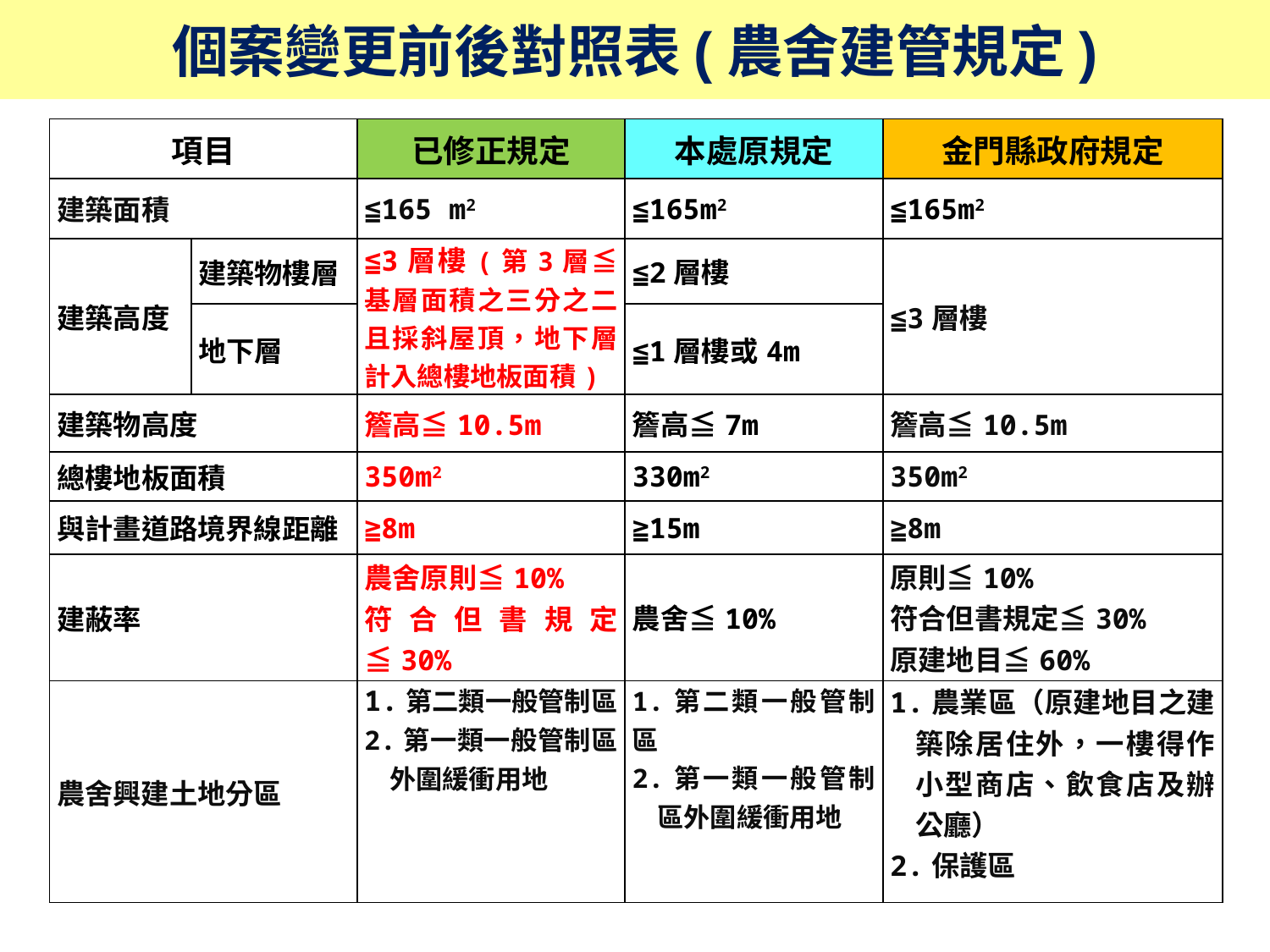

# 個案變更前後對照表(農舍建管規定)
| 項目 |  | 已修正規定 | 本處原規定 | 金門縣政府規定 |
| --- | --- | --- | --- | --- |
| 建築面積 |  | ≦165 m2 | ≦165m2 | ≦165m2 |
| 建築高度 | 建築物樓層 | ≦3層樓(第3層≦基層面積之三分之二且採斜屋頂，地下層計入總樓地板面積) | ≦2層樓 | ≦3層樓 |
|  | 地下層 |  | ≦1層樓或4m |  |
| 建築物高度 |  | 簷高≦10.5m | 簷高≦7m | 簷高≦10.5m |
| 總樓地板面積 |  | 350m2 | 330m2 | 350m2 |
| 與計畫道路境界線距離 |  | ≧8m | ≧15m | ≧8m |
| 建蔽率 |  | 農舍原則≦10% 符合但書規定≦30% | 農舍≦10% | 原則≦10% 符合但書規定≦30% 原建地目≦60% |
| 農舍興建土地分區 |  | 1.第二類一般管制區 2.第一類一般管制區外圍緩衝用地 | 1.第二類一般管制區 2.第一類一般管制區外圍緩衝用地 | 1.農業區（原建地目之建築除居住外，一樓得作小型商店、飲食店及辦公廳） 2.保護區 |